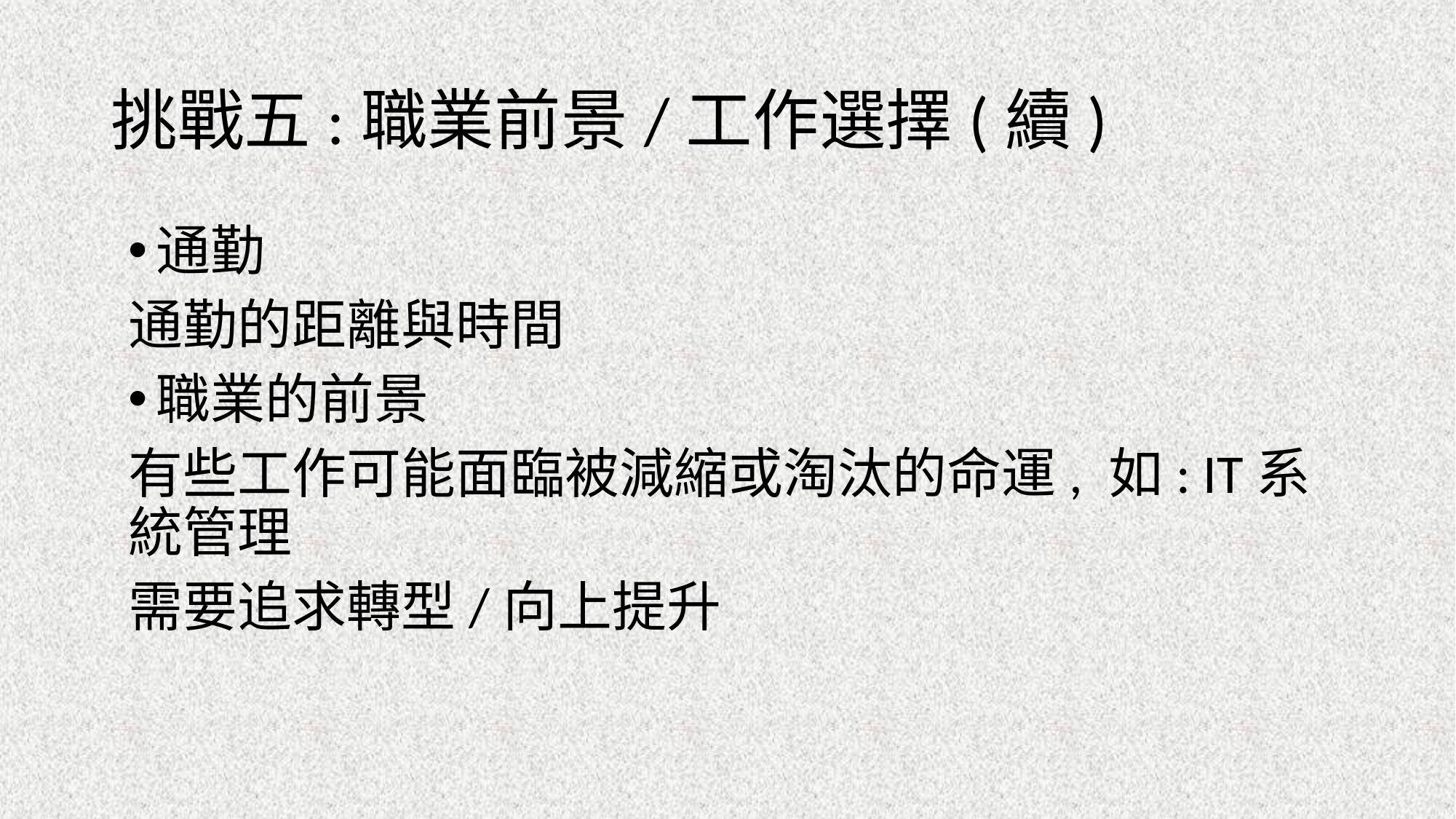

# 挑戰五:職業前景/工作選擇(續)
通勤
通勤的距離與時間
職業的前景
有些工作可能面臨被減縮或淘汰的命運, 如: IT系統管理
需要追求轉型/向上提升